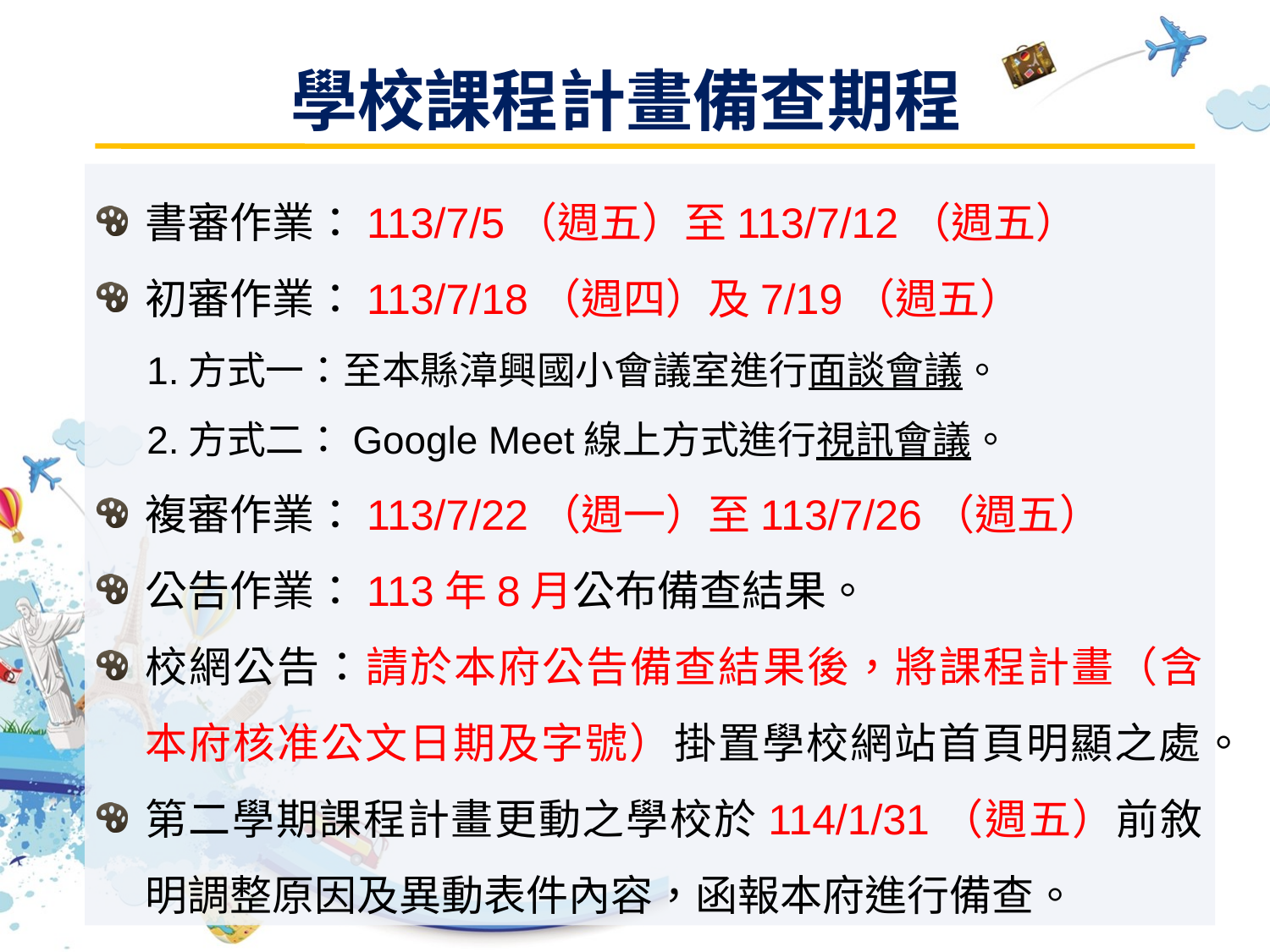

學校課程計畫備查期程
書審作業：113/7/5（週五）至113/7/12（週五）
初審作業：113/7/18（週四）及7/19（週五）
1.方式一：至本縣漳興國小會議室進行面談會議。
2.方式二：Google Meet線上方式進行視訊會議。
複審作業：113/7/22（週一）至113/7/26（週五）
公告作業：113年8月公布備查結果。
校網公告：請於本府公告備查結果後，將課程計畫（含本府核准公文日期及字號）掛置學校網站首頁明顯之處。
第二學期課程計畫更動之學校於114/1/31（週五）前敘明調整原因及異動表件內容，函報本府進行備查。